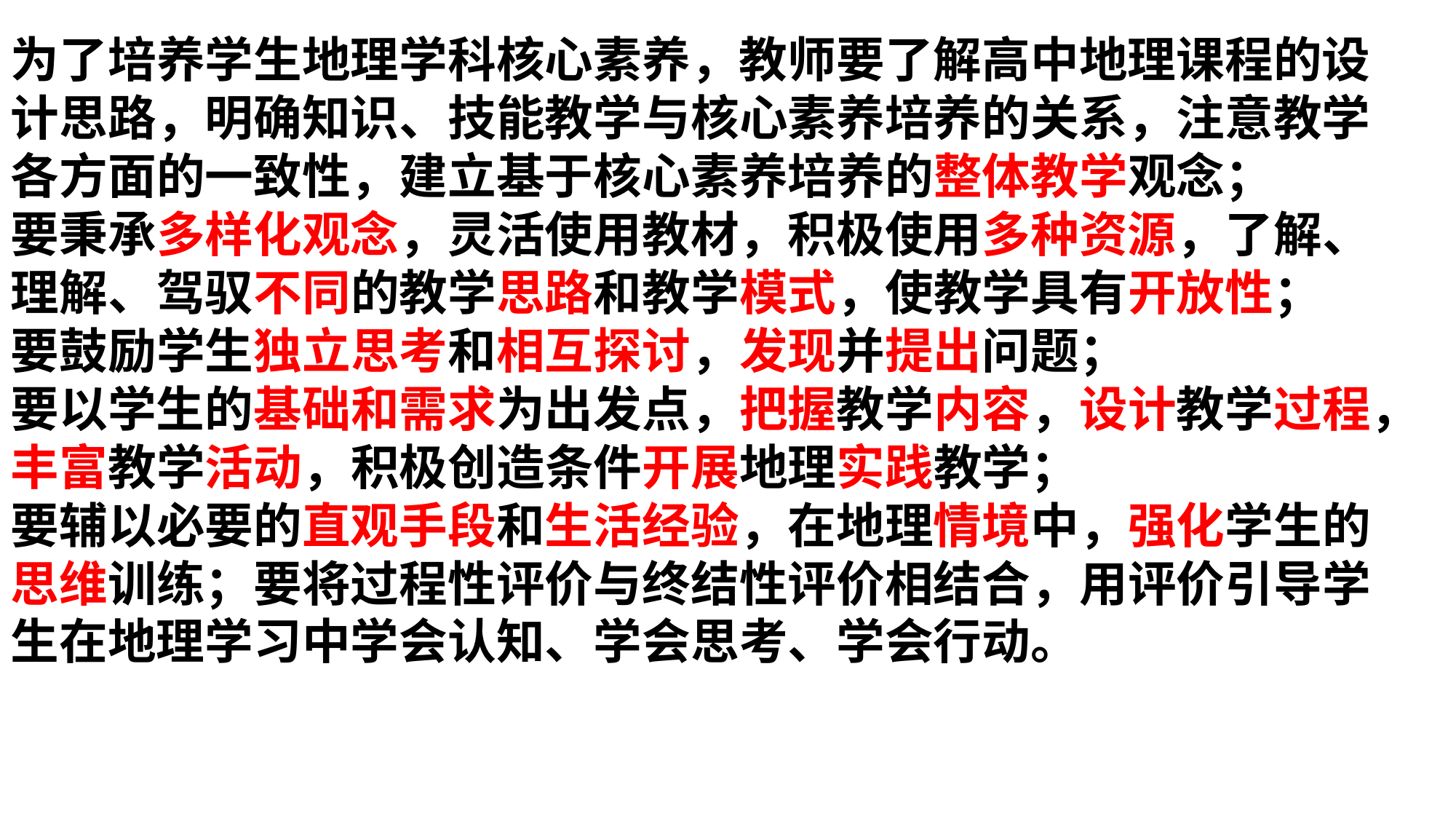

为了培养学生地理学科核心素养，教师要了解高中地理课程的设计思路，明确知识、技能教学与核心素养培养的关系，注意教学各方面的一致性，建立基于核心素养培养的整体教学观念；
要秉承多样化观念，灵活使用教材，积极使用多种资源，了解、理解、驾驭不同的教学思路和教学模式，使教学具有开放性；
要鼓励学生独立思考和相互探讨，发现并提出问题；
要以学生的基础和需求为出发点，把握教学内容，设计教学过程，丰富教学活动，积极创造条件开展地理实践教学；
要辅以必要的直观手段和生活经验，在地理情境中，强化学生的思维训练；要将过程性评价与终结性评价相结合，用评价引导学生在地理学习中学会认知、学会思考、学会行动。